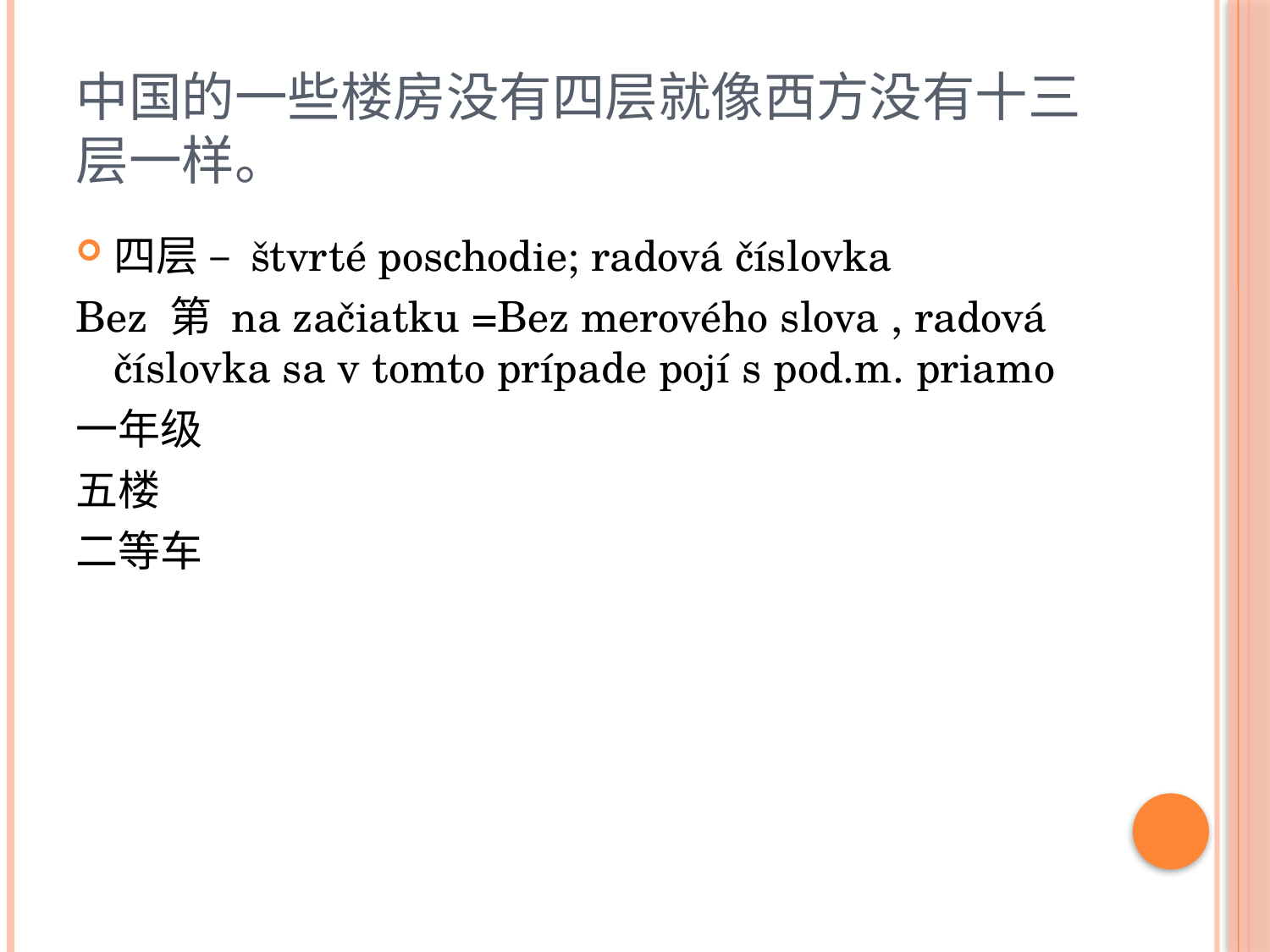

# 中国的一些楼房没有四层就像西方没有十三层一样。
四层 – štvrté poschodie; radová číslovka
Bez 第 na začiatku =Bez merového slova , radová číslovka sa v tomto prípade pojí s pod.m. priamo
一年级
五楼
二等车